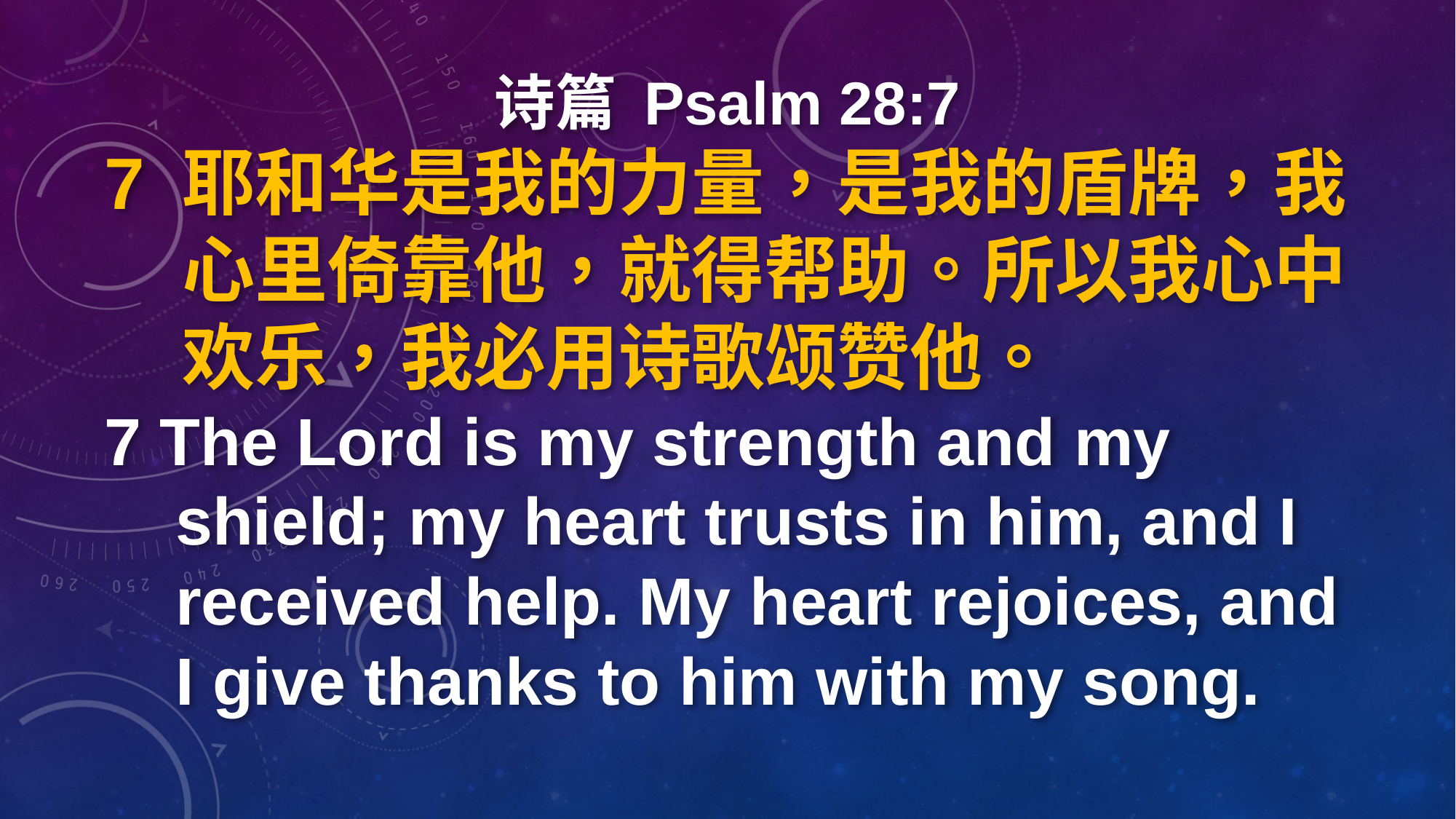

诗篇 Psalm 28:7
7 耶和华是我的力量，是我的盾牌，我心里倚靠他，就得帮助。所以我心中欢乐，我必用诗歌颂赞他。
7 The Lord is my strength and my shield; my heart trusts in him, and I received help. My heart rejoices, and I give thanks to him with my song.